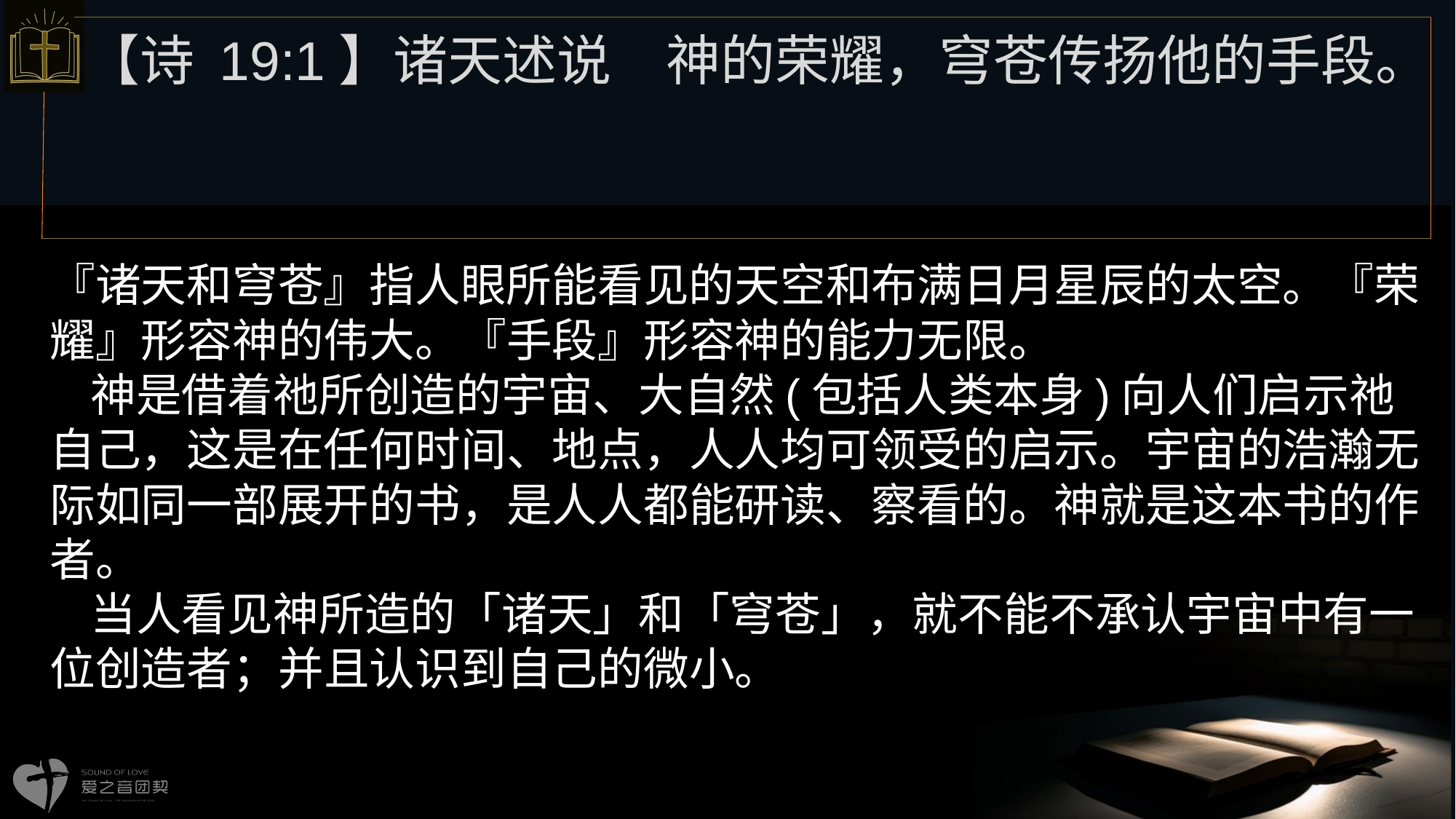

【诗 19:1】诸天述说　神的荣耀，穹苍传扬他的手段。
# 『诸天和穹苍』指人眼所能看见的天空和布满日月星辰的太空。『荣耀』形容神的伟大。『手段』形容神的能力无限。 神是借着祂所创造的宇宙、大自然(包括人类本身)向人们启示祂自己，这是在任何时间、地点，人人均可领受的启示。宇宙的浩瀚无际如同一部展开的书，是人人都能研读、察看的。神就是这本书的作者。 当人看见神所造的「诸天」和「穹苍」，就不能不承认宇宙中有一位创造者；并且认识到自己的微小。